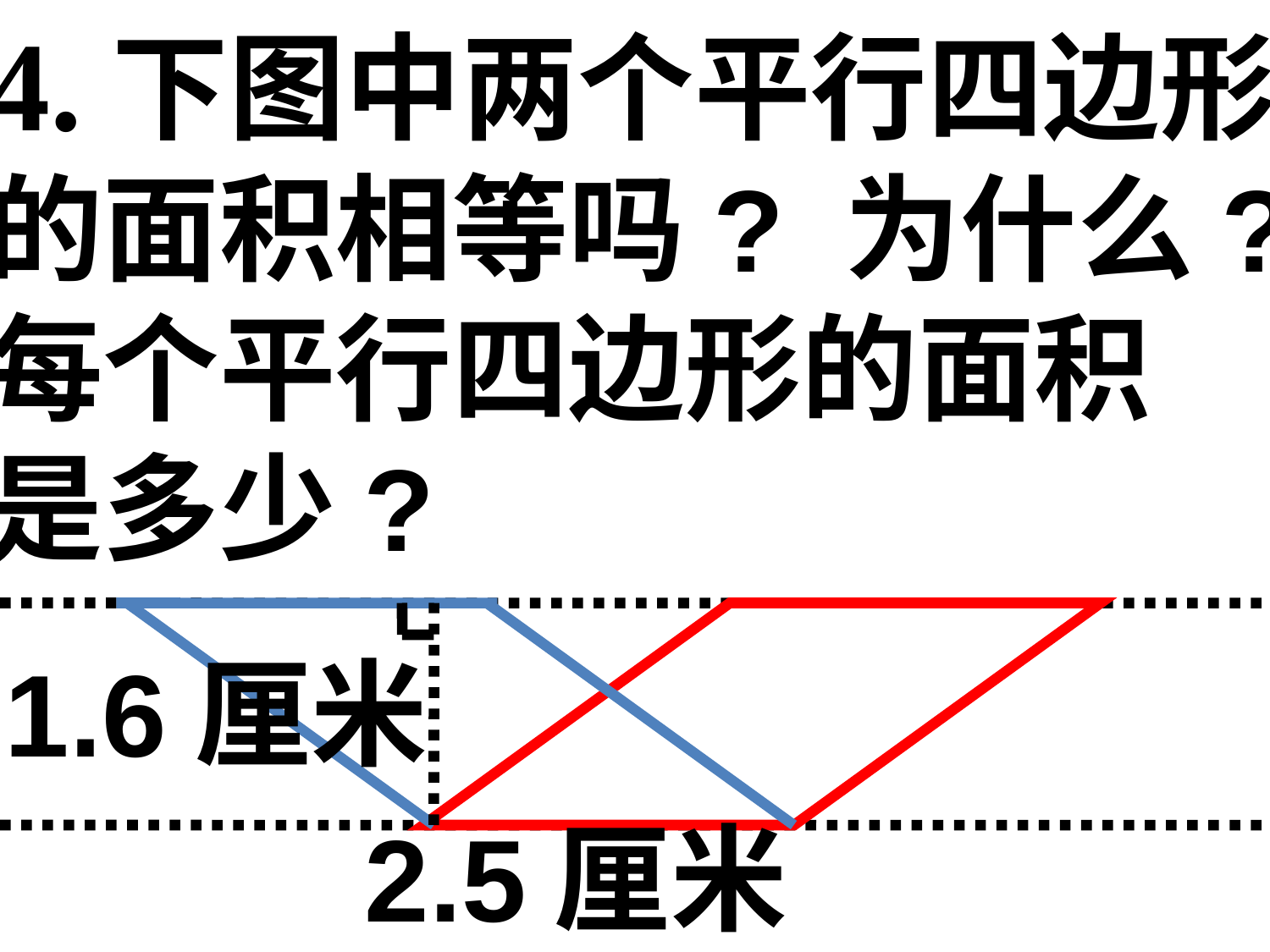

4.下图中两个平行四边形
的面积相等吗? 为什么?
每个平行四边形的面积
是多少?

1.6厘米

2.5厘米